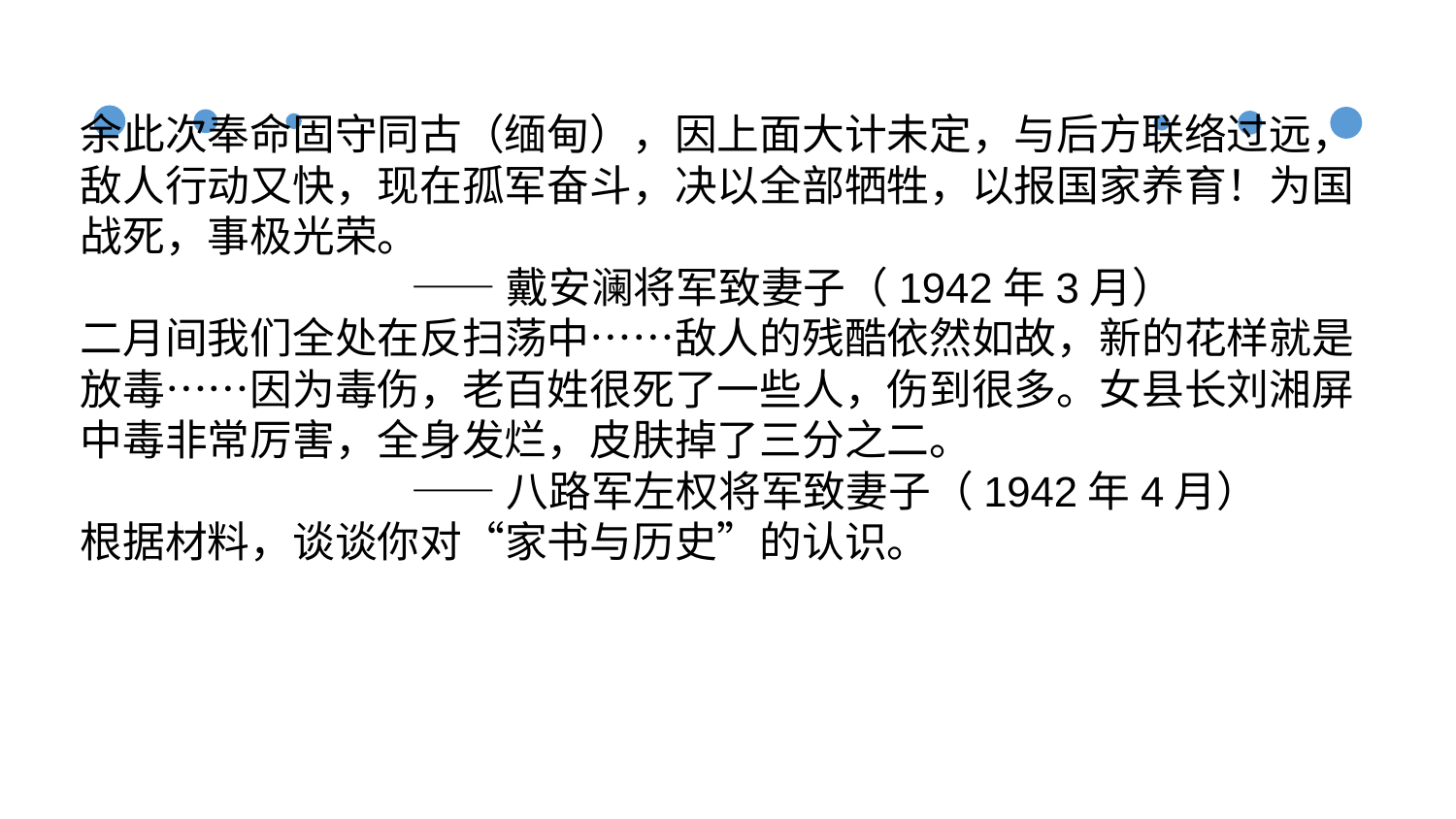

余此次奉命固守同古（缅甸），因上面大计未定，与后方联络过远，敌人行动又快，现在孤军奋斗，决以全部牺牲，以报国家养育！为国战死，事极光荣。
                                   ——戴安澜将军致妻子（1942年3月）
二月间我们全处在反扫荡中……敌人的残酷依然如故，新的花样就是放毒……因为毒伤，老百姓很死了一些人，伤到很多。女县长刘湘屏中毒非常厉害，全身发烂，皮肤掉了三分之二。
                                   ——八路军左权将军致妻子（1942年4月）
根据材料，谈谈你对“家书与历史”的认识。